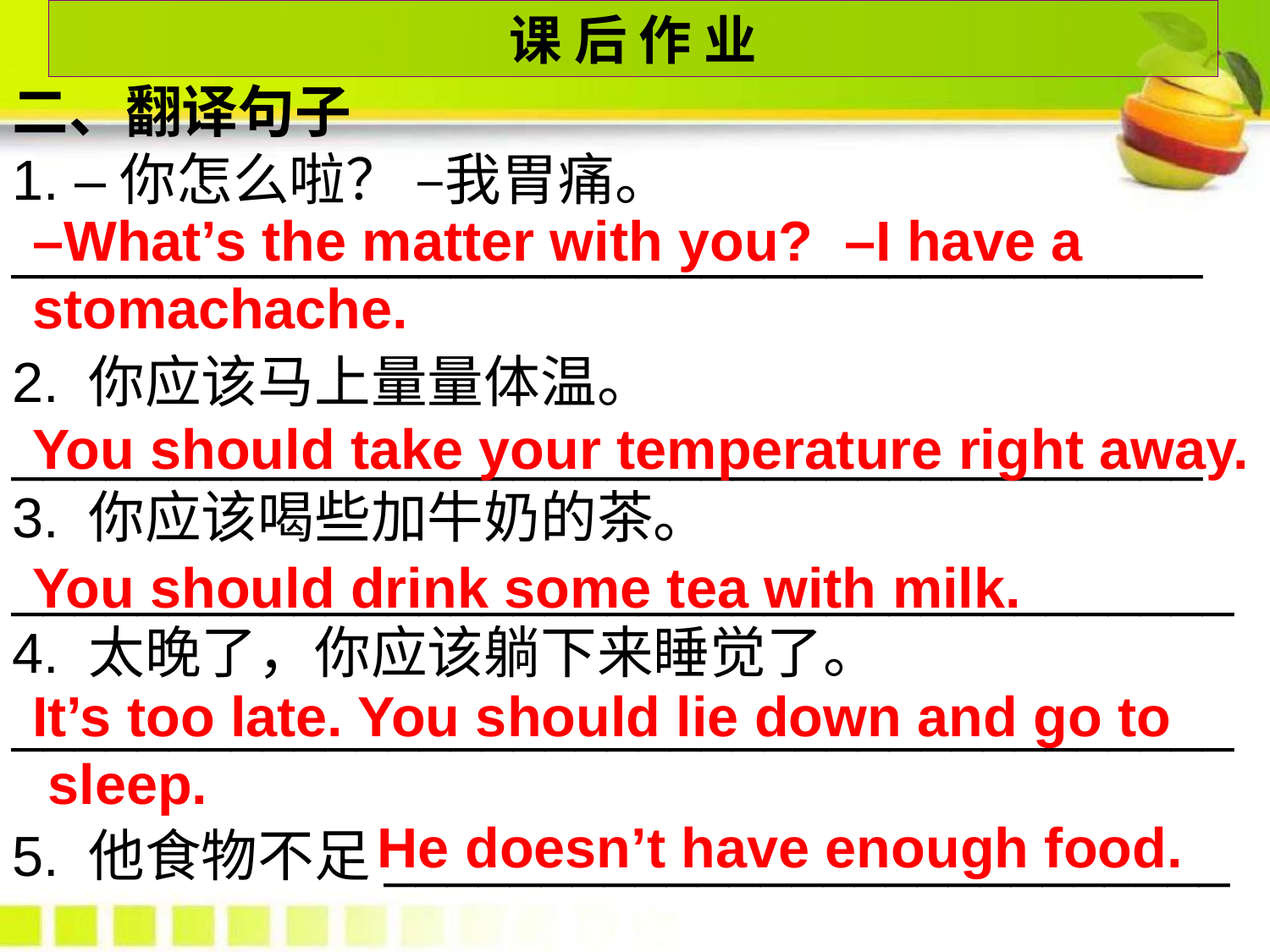

课 后 作 业
二、翻译句子
1. –你怎么啦？ –我胃痛。
______________________________________

2. 你应该马上量量体温。
______________________________________
3. 你应该喝些加牛奶的茶。
_______________________________________
4. 太晚了，你应该躺下来睡觉了。
_______________________________________

5. 他食物不足___________________________
–What’s the matter with you?  –I have a stomachache.
You should take your temperature right away.
You should drink some tea with milk.
It’s too late. You should lie down and go to
 sleep.
He doesn’t have enough food.